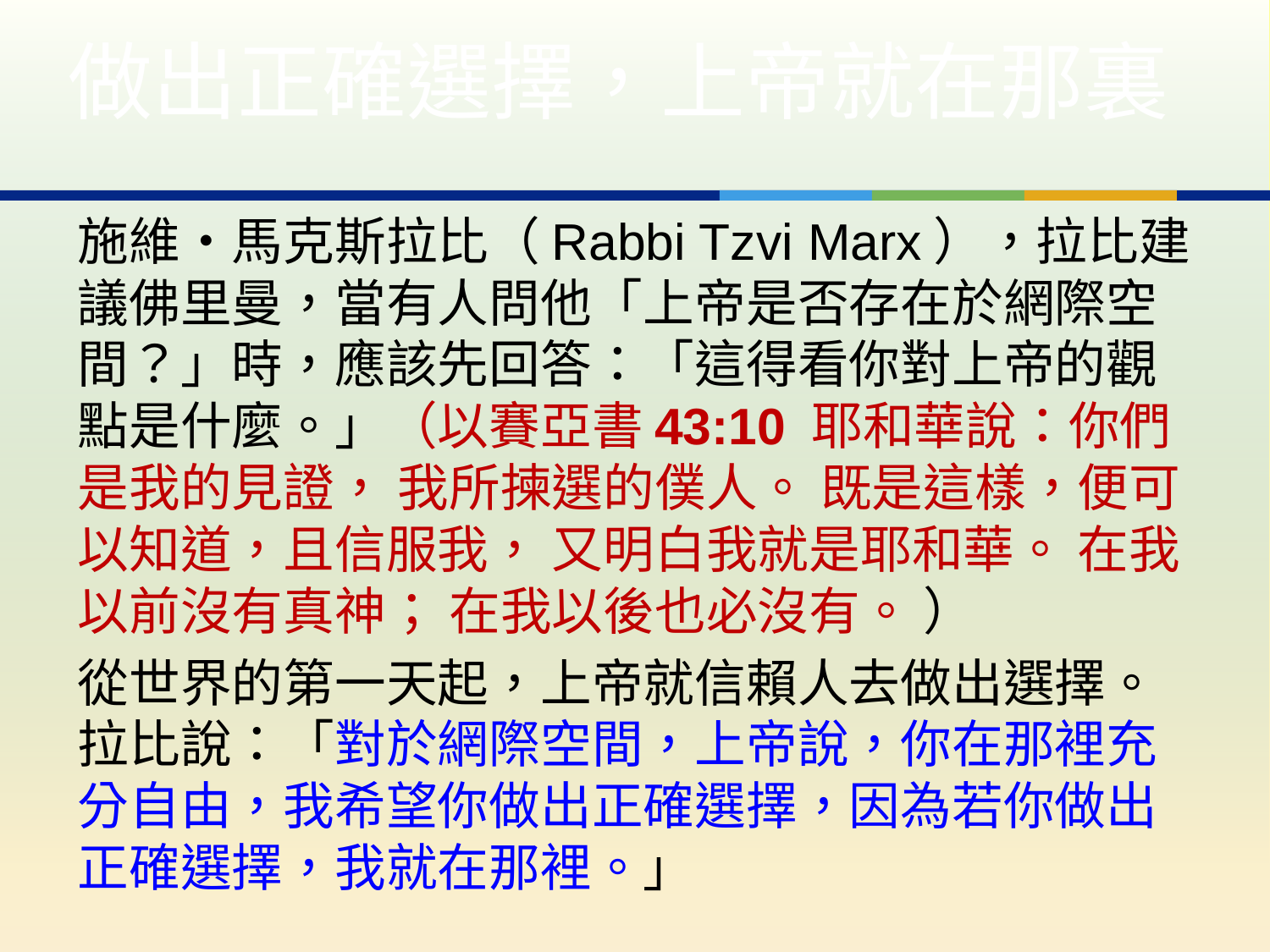

# 做出正確選擇，上帝就在那裏
施維‧馬克斯拉比（Rabbi Tzvi Marx），拉比建議佛里曼，當有人問他「上帝是否存在於網際空間？」時，應該先回答：「這得看你對上帝的觀點是什麼。」（以賽亞書43:10 耶和華說：你們是我的見證， 我所揀選的僕人。 既是這樣，便可以知道，且信服我， 又明白我就是耶和華。 在我以前沒有真神； 在我以後也必沒有。 ）
從世界的第一天起，上帝就信賴人去做出選擇。拉比說：「對於網際空間，上帝說，你在那裡充分自由，我希望你做出正確選擇，因為若你做出正確選擇，我就在那裡。」